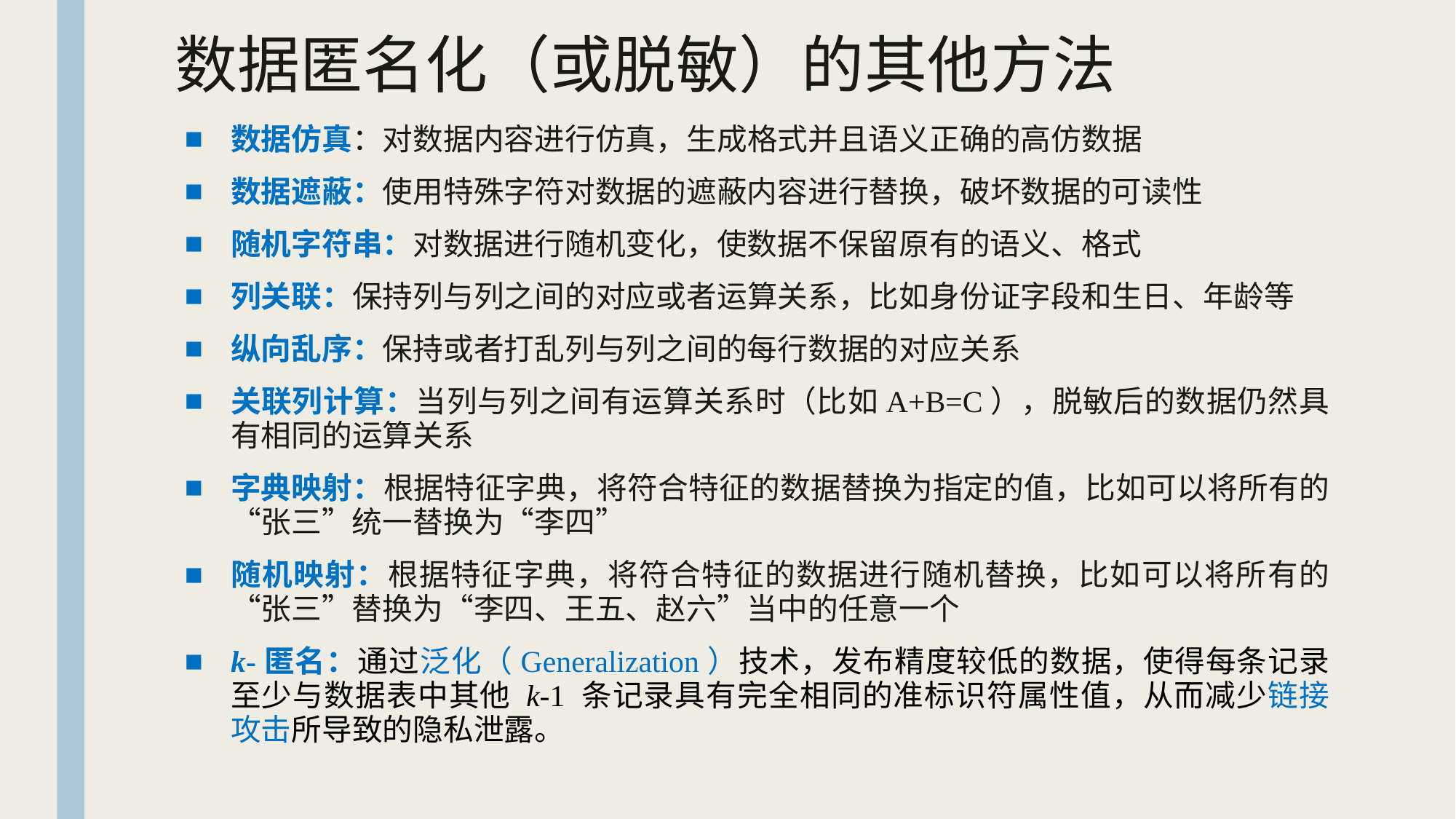

# 数据匿名化（或脱敏）的其他方法
数据仿真：对数据内容进行仿真，生成格式并且语义正确的高仿数据
数据遮蔽：使用特殊字符对数据的遮蔽内容进行替换，破坏数据的可读性
随机字符串：对数据进行随机变化，使数据不保留原有的语义、格式
列关联：保持列与列之间的对应或者运算关系，比如身份证字段和生日、年龄等
纵向乱序：保持或者打乱列与列之间的每行数据的对应关系
关联列计算：当列与列之间有运算关系时（比如A+B=C），脱敏后的数据仍然具有相同的运算关系
字典映射：根据特征字典，将符合特征的数据替换为指定的值，比如可以将所有的“张三”统一替换为“李四”
随机映射：根据特征字典，将符合特征的数据进行随机替换，比如可以将所有的“张三”替换为“李四、王五、赵六”当中的任意一个
k-匿名：通过泛化（Generalization）技术，发布精度较低的数据，使得每条记录至少与数据表中其他 k-1 条记录具有完全相同的准标识符属性值，从而减少链接攻击所导致的隐私泄露。